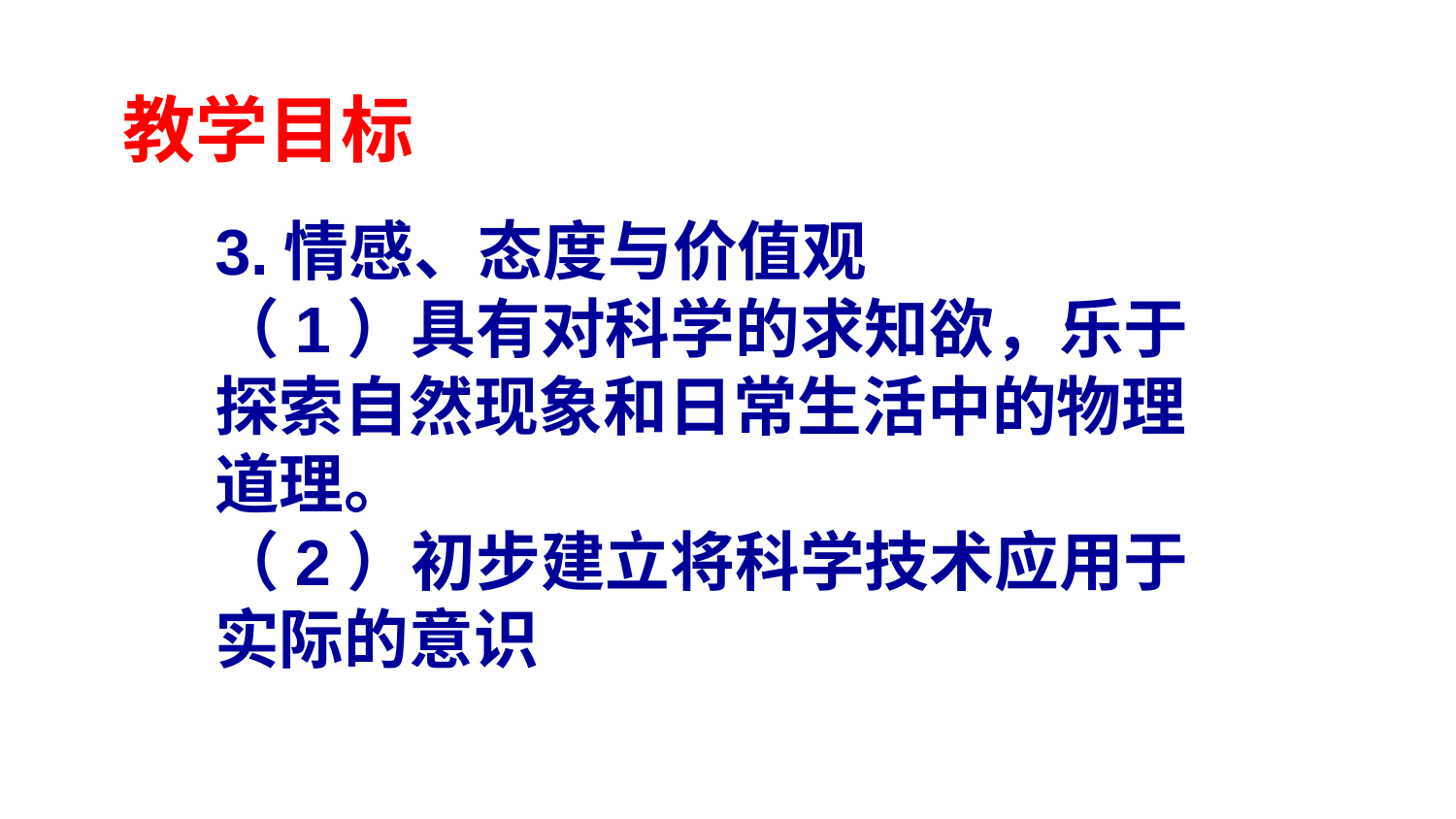

教学目标
3.情感、态度与价值观
（1）具有对科学的求知欲，乐于探索自然现象和日常生活中的物理道理。
（2）初步建立将科学技术应用于实际的意识